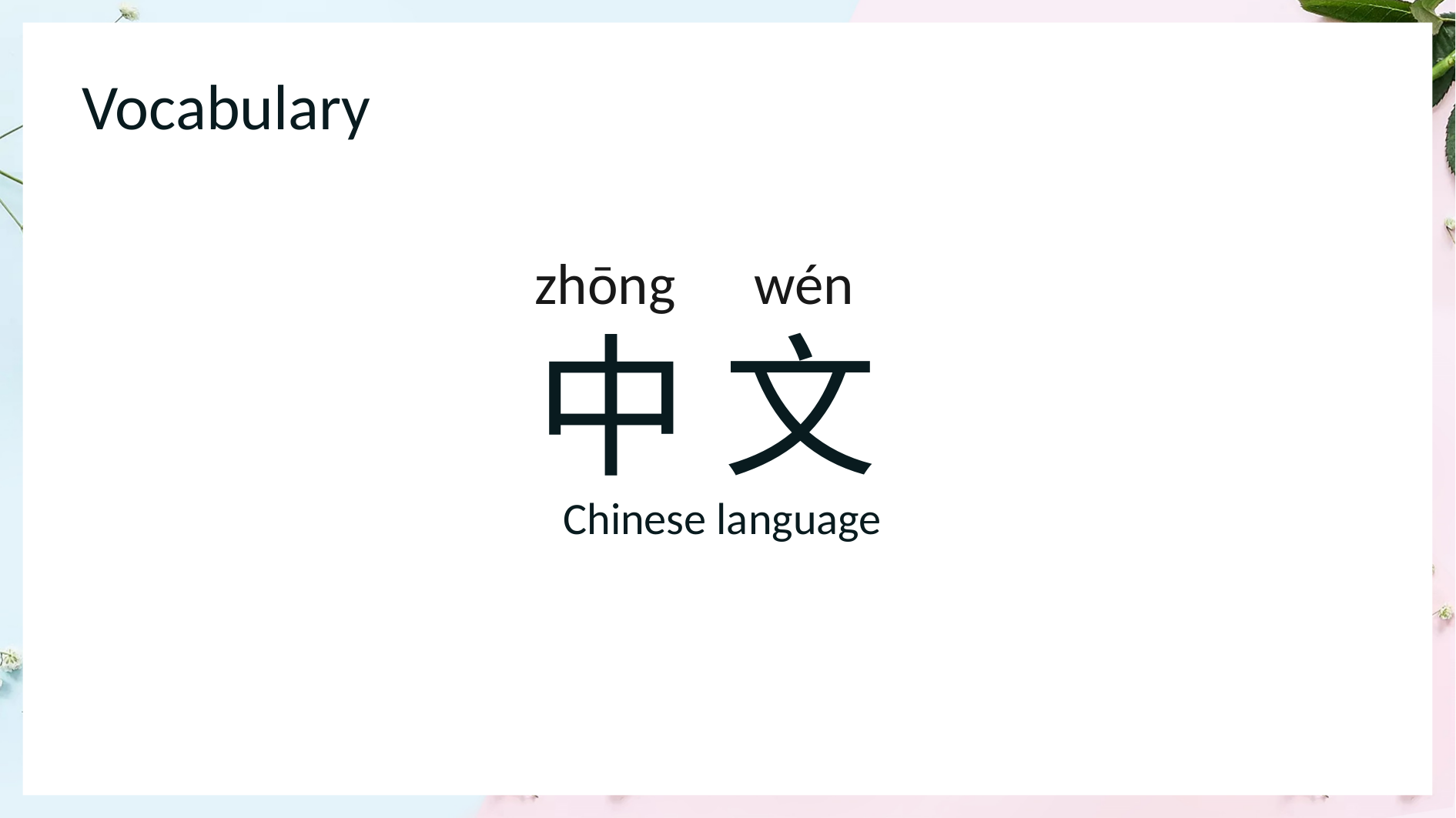

Vocabulary
  zhōng      wén
中 文
1
             Chinese language